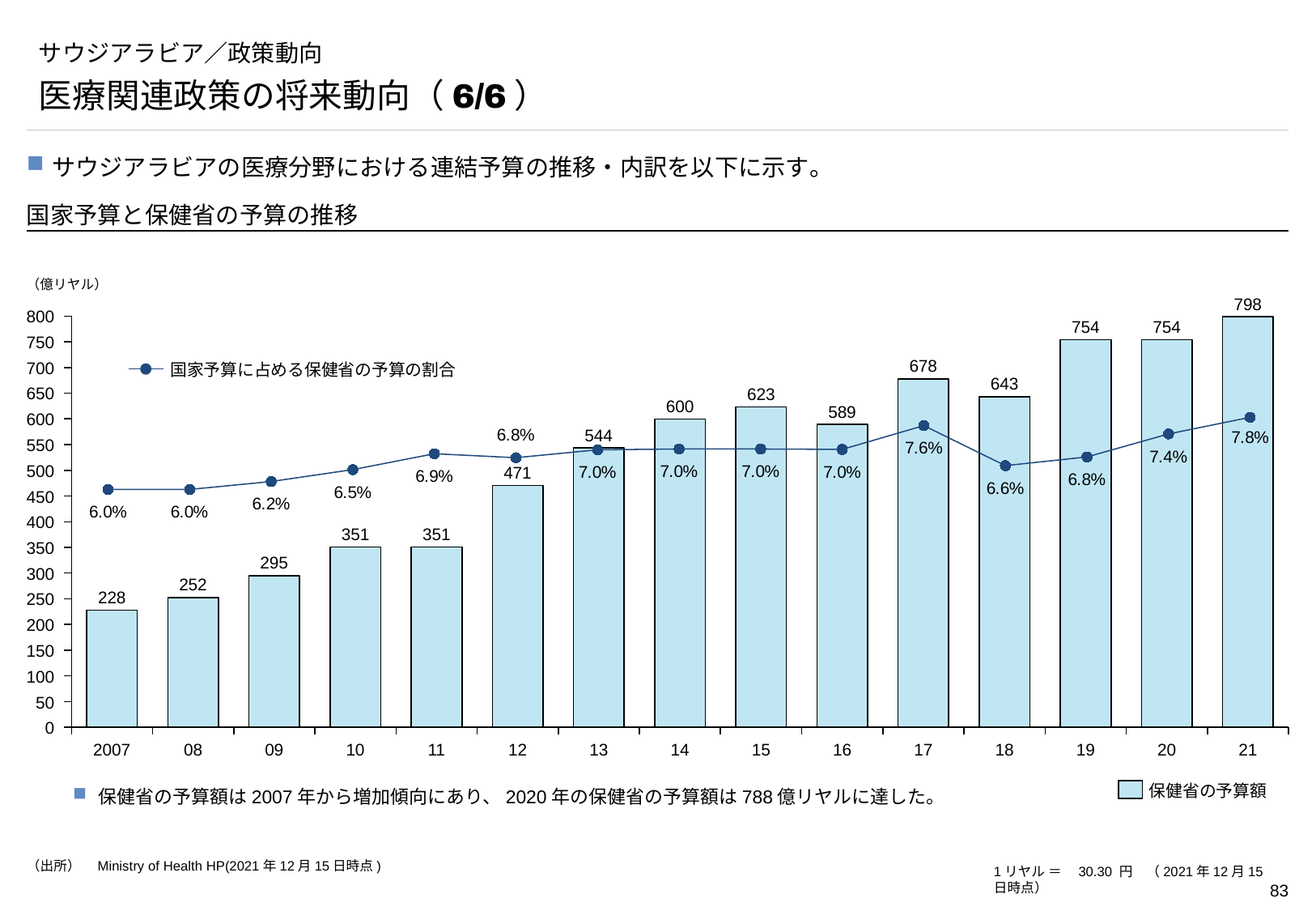

# サウジアラビア／政策動向
医療関連政策の将来動向（6/6）
サウジアラビアの医療分野における連結予算の推移・内訳を以下に示す。
国家予算と保健省の予算の推移
（億リヤル）
798

### Chart

| Category |  |
|---|---|
800
754
754
750
678
700
国家予算に占める保健省の予算の割合

643
650
623
600
589

### Chart

| Category |  |
|---|---|
600
544
550
500
471
450
400
351
351
350
295
300
252
228
250
200
150
100
50
0

2007
08
09
10
11
12
13
14
15
16
17
18
19
20
21
保健省の予算額

保健省の予算額は2007年から増加傾向にあり、2020年の保健省の予算額は788億リヤルに達した。
（出所）　Ministry of Health HP(2021年12月15日時点)
1リヤル ＝　30.30 円　（2021年12月15日時点）